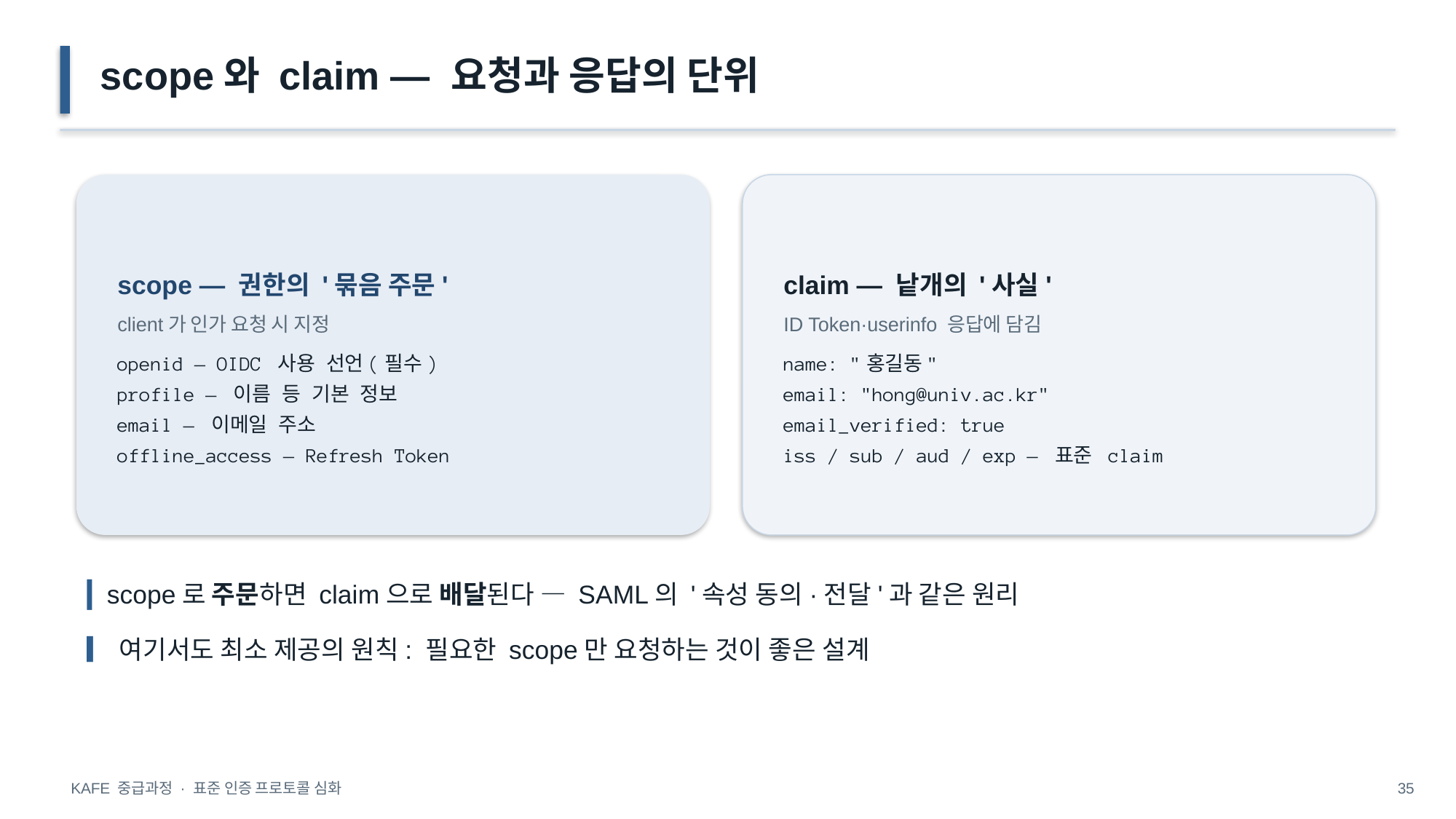

scope와 claim — 요청과 응답의 단위

scope — 권한의 '묶음 주문'
client가 인가 요청 시 지정
openid — OIDC 사용 선언(필수)
profile — 이름 등 기본 정보
email — 이메일 주소
offline_access — Refresh Token
claim — 낱개의 '사실'
ID Token·userinfo 응답에 담김
name: "홍길동"
email: "hong@univ.ac.kr"
email_verified: true
iss / sub / aud / exp — 표준 claim
▎scope로 주문하면 claim으로 배달된다 — SAML의 '속성 동의·전달'과 같은 원리
▎여기서도 최소 제공의 원칙: 필요한 scope만 요청하는 것이 좋은 설계
KAFE 중급과정 · 표준 인증 프로토콜 심화
35